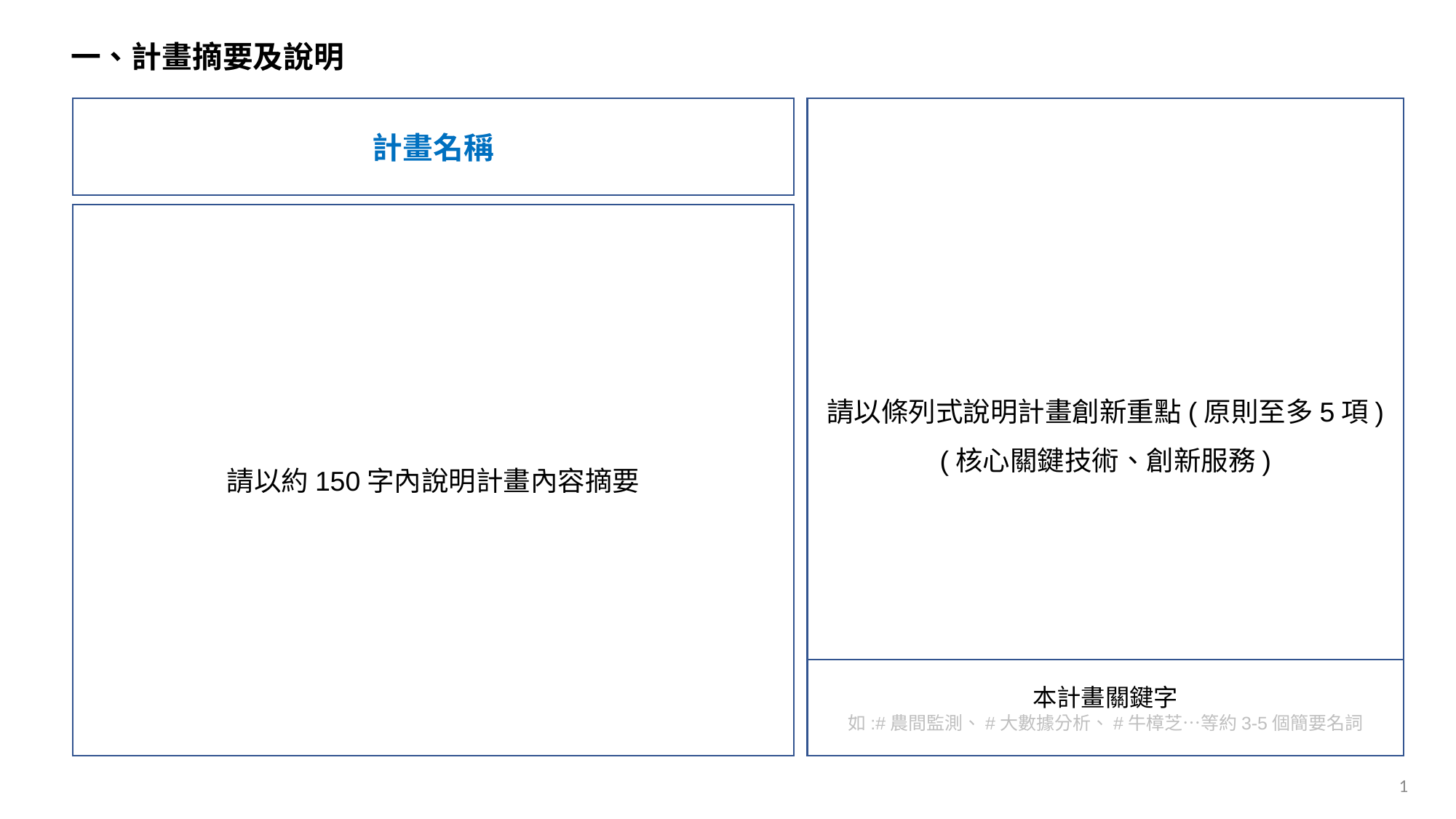

一、計畫摘要及說明
請以條列式說明計畫創新重點(原則至多5項)
(核心關鍵技術、創新服務)
計畫名稱
請以約150字內說明計畫內容摘要
本計畫關鍵字
如:#農間監測、#大數據分析、#牛樟芝…等約3-5個簡要名詞
1